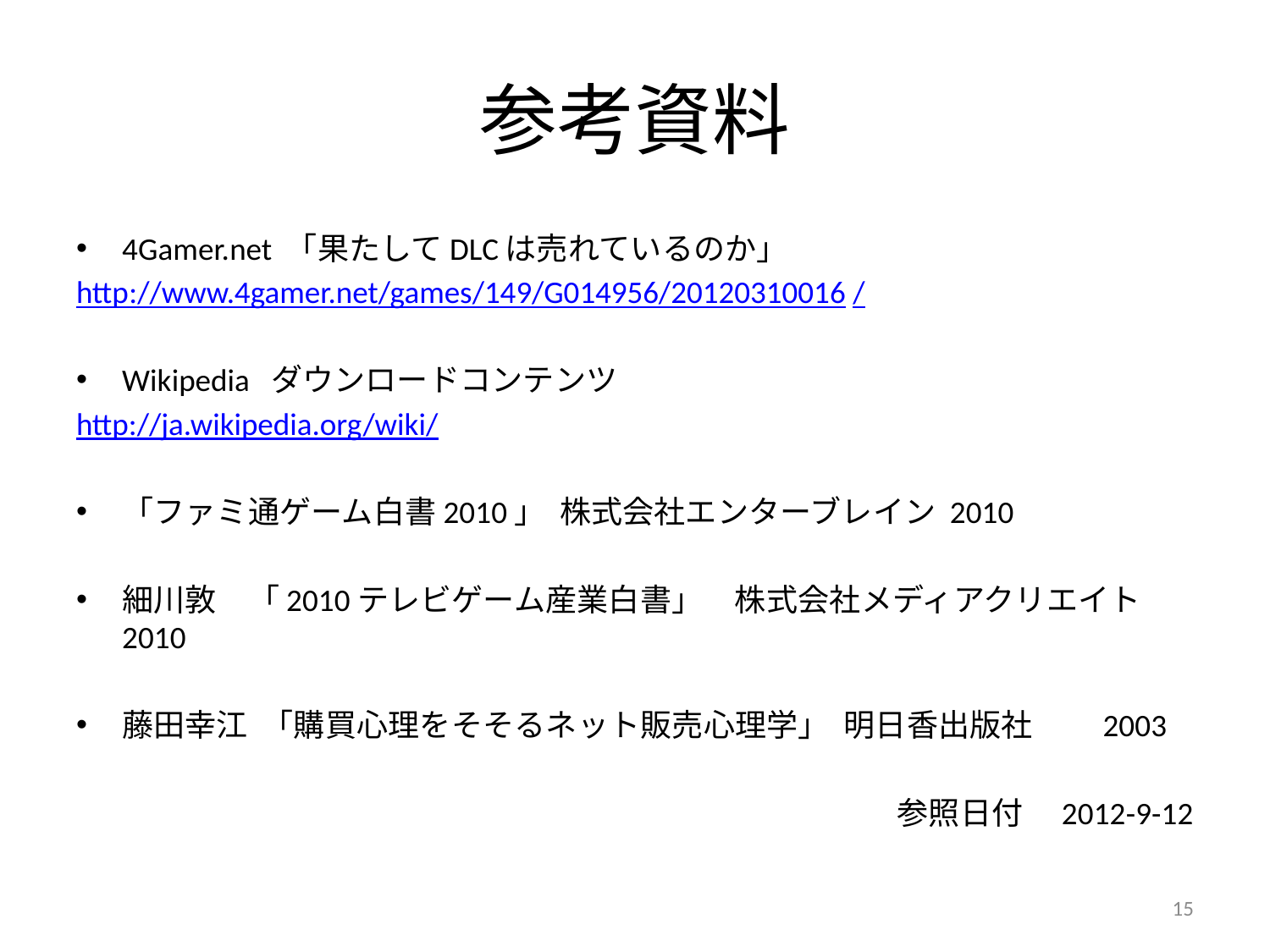

# 参考資料
4Gamer.net 「果たしてDLCは売れているのか」
http://www.4gamer.net/games/149/G014956/20120310016/

Wikipedia  ダウンロードコンテンツ
http://ja.wikipedia.org/wiki/

「ファミ通ゲーム白書2010」  株式会社エンターブレイン 2010

細川敦　「2010テレビゲーム産業白書」　株式会社メディアクリエイト　2010

藤田幸江  「購買心理をそそるネット販売心理学」  明日香出版社　　2003

参照日付　2012-9-12

15